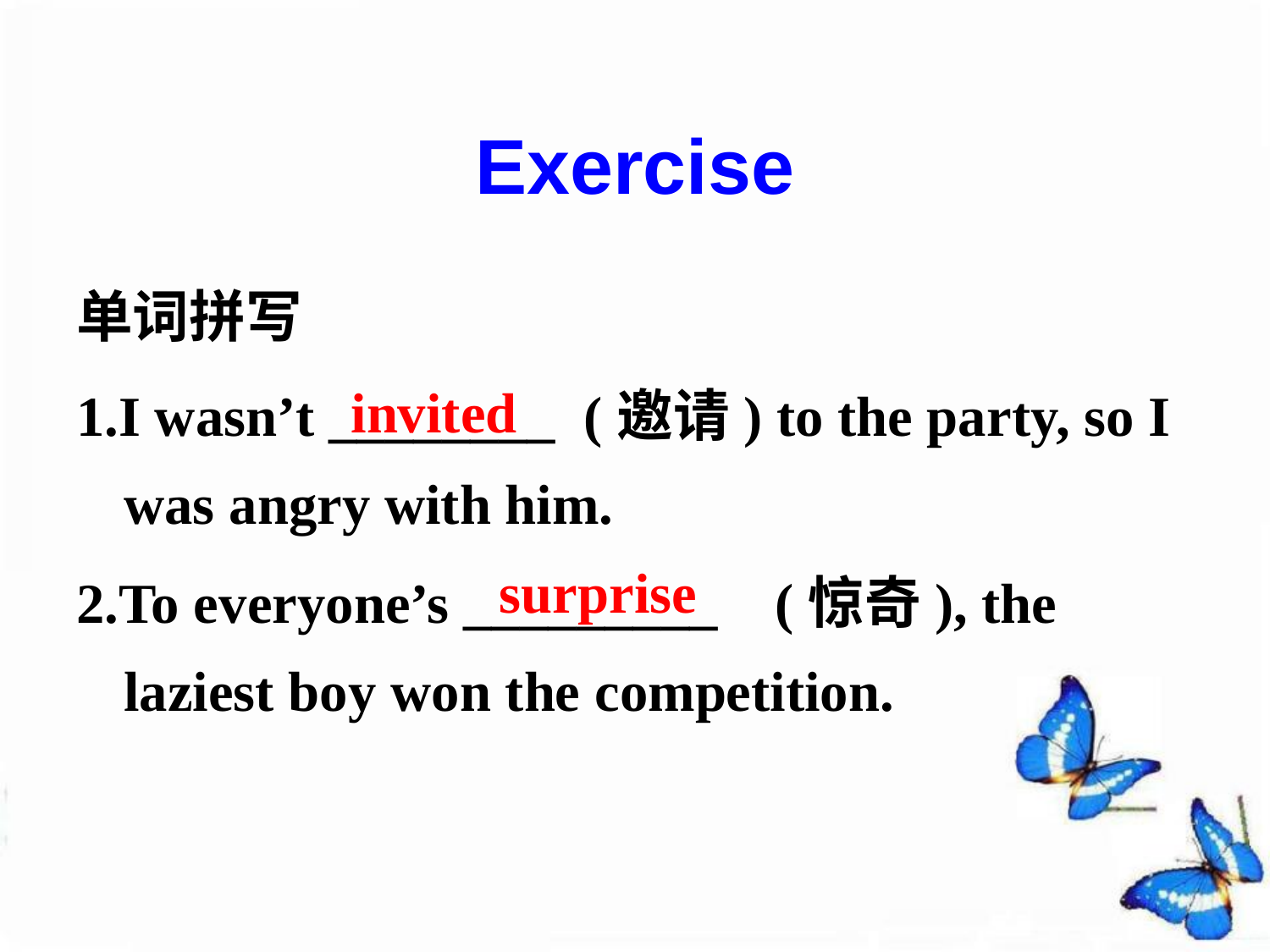

Exercise
单词拼写
1.I wasn’t ________  (邀请) to the party, so I was angry with him.
2.To everyone’s _________    (惊奇), the laziest boy won the competition.
invited
surprise